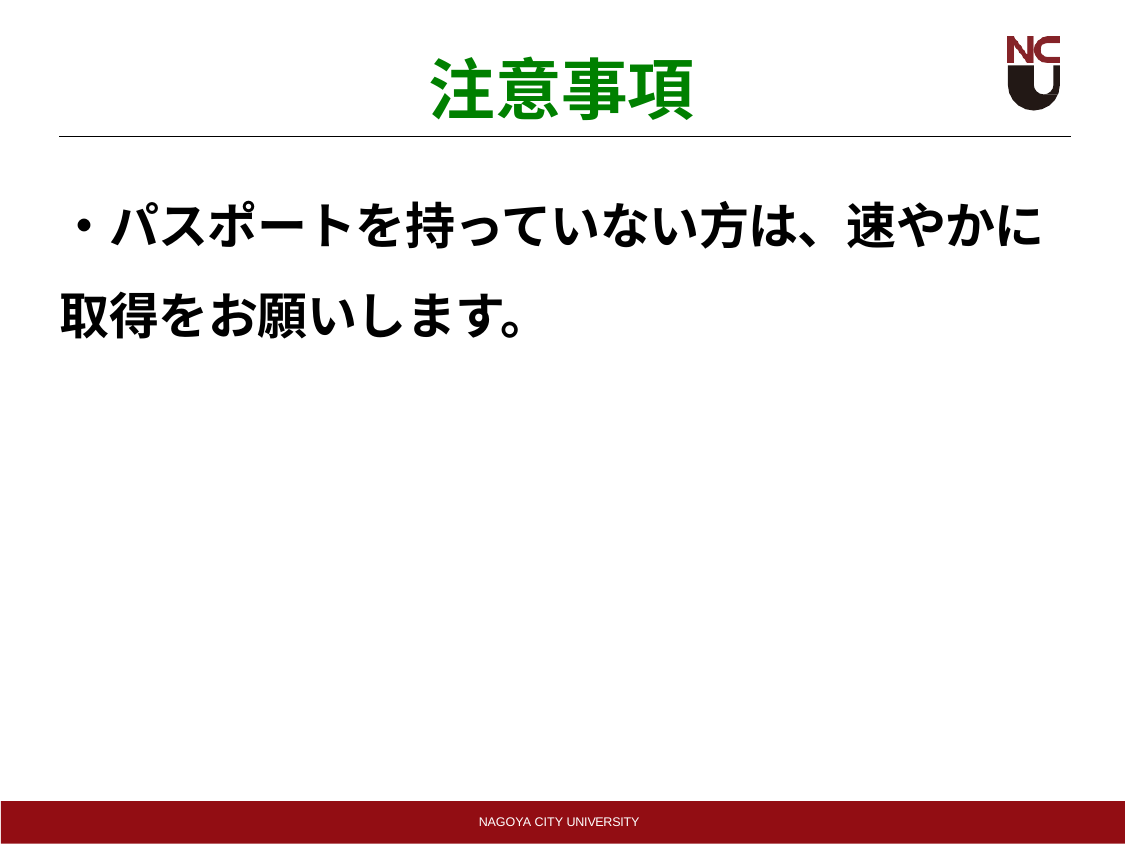

# 注意事項
・パスポートを持っていない方は、速やかに取得をお願いします。
NAGOYA CITY UNIVERSITY